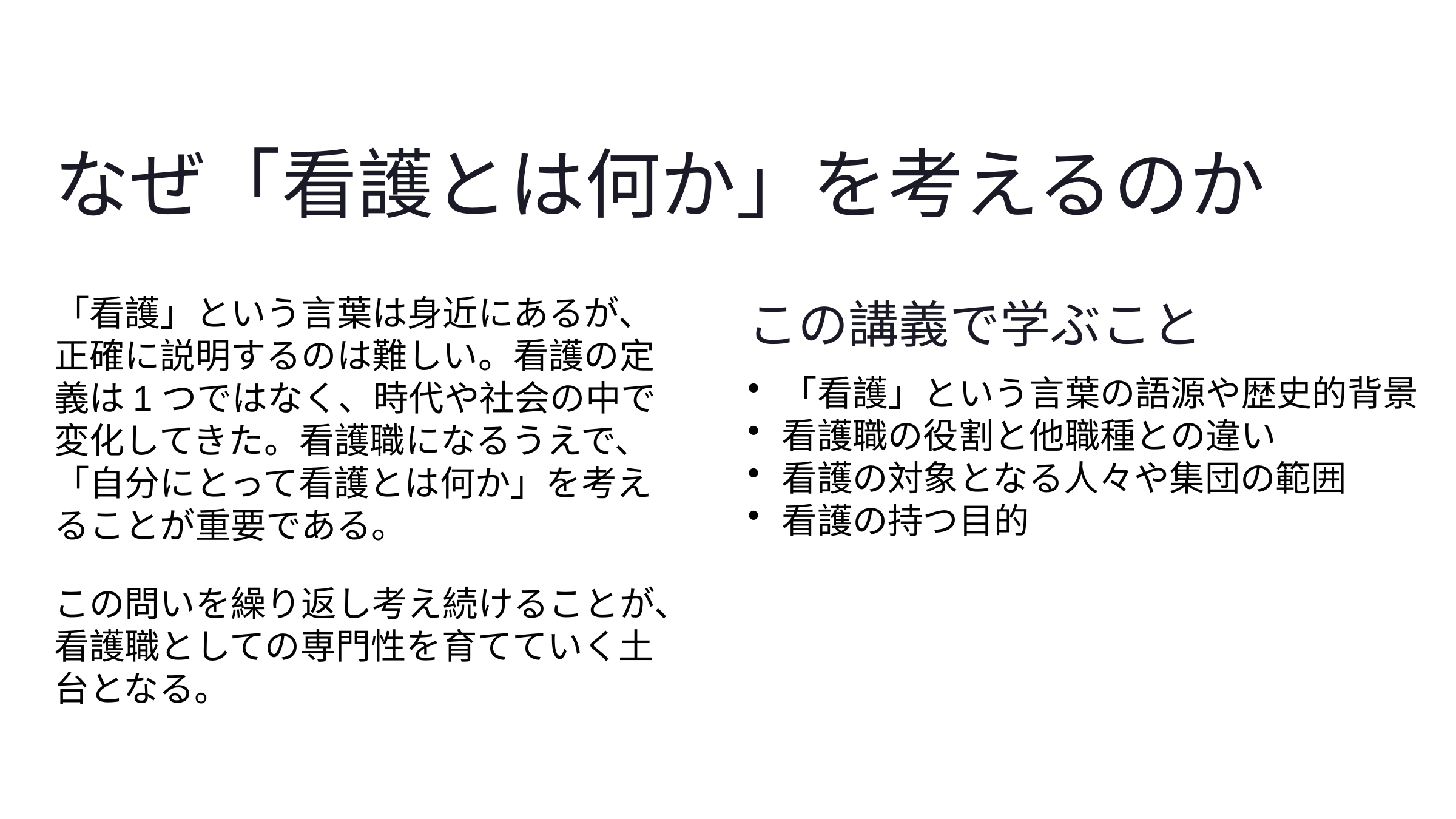

なぜ「看護とは何か」を考えるのか
「看護」という言葉は身近にあるが、正確に説明するのは難しい。看護の定義は1つではなく、時代や社会の中で変化してきた。看護職になるうえで、「自分にとって看護とは何か」を考えることが重要である。
この講義で学ぶこと
「看護」という言葉の語源や歴史的背景
看護職の役割と他職種との違い
看護の対象となる人々や集団の範囲
看護の持つ目的
この問いを繰り返し考え続けることが、看護職としての専門性を育てていく土台となる。